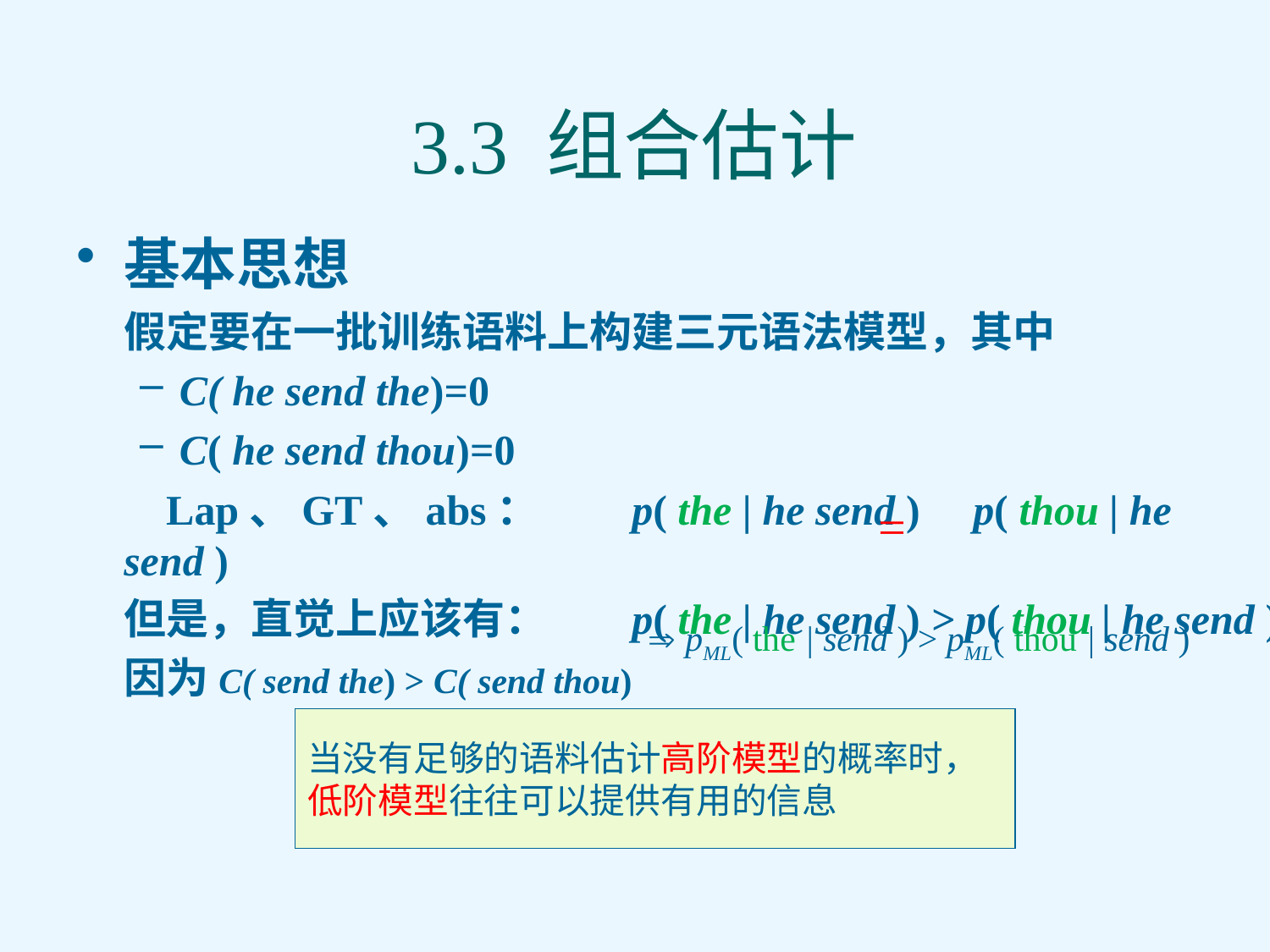

# 3.3 组合估计
基本思想
	假定要在一批训练语料上构建三元语法模型，其中
C( he send the)=0
C( he send thou)=0
	    Lap、GT、abs：	p( the | he send )     p( thou | he send )
	但是，直觉上应该有：	p( the | he send ) > p( thou | he send )
	因为C( send the) > C( send thou)

=
⇒ pML( the | send ) > pML( thou | send )
当没有足够的语料估计高阶模型的概率时，
低阶模型往往可以提供有用的信息